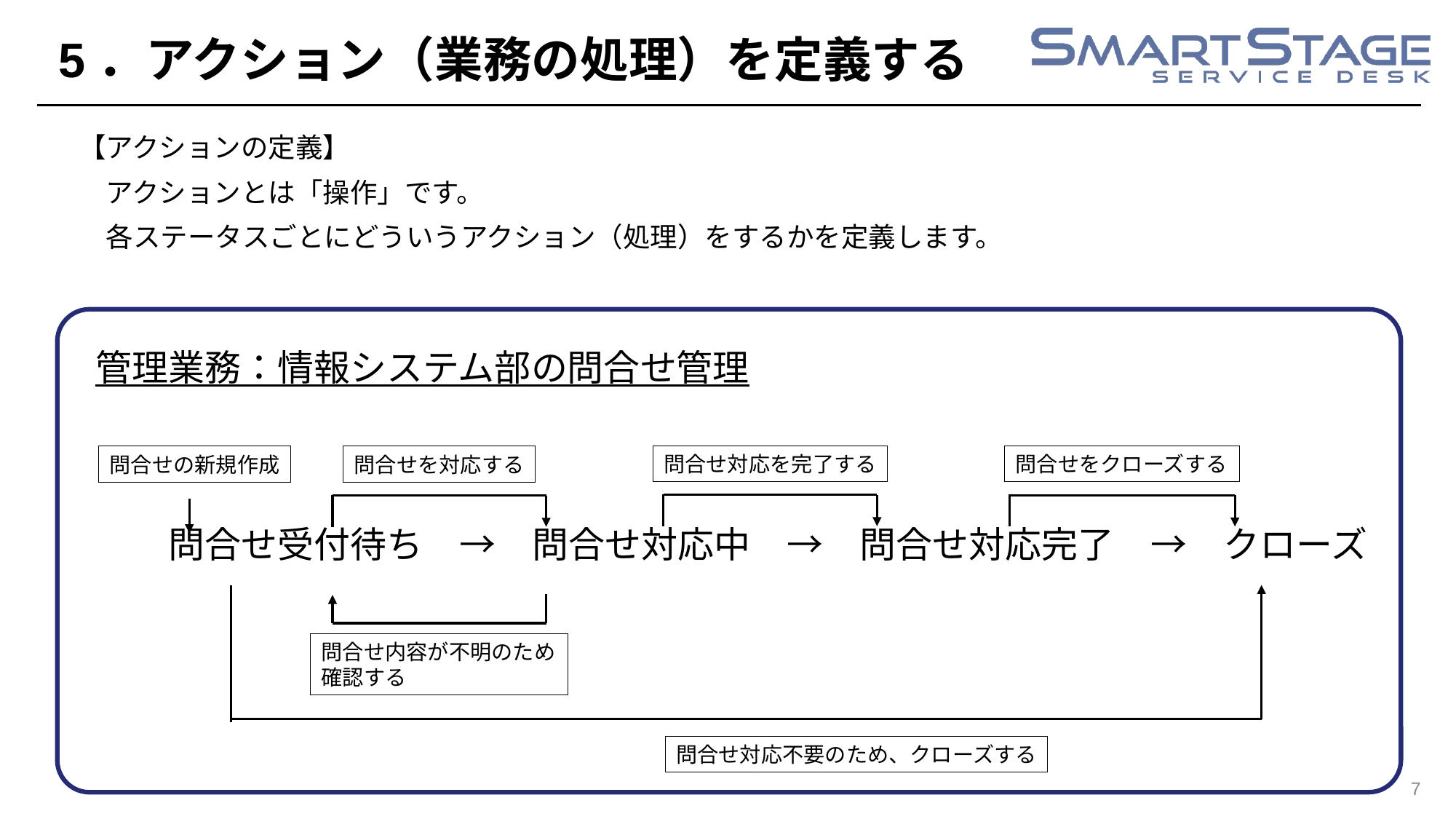

# 5．アクション（業務の処理）を定義する
【アクションの定義】
　アクションとは「操作」です。
　各ステータスごとにどういうアクション（処理）をするかを定義します。

管理業務：情報システム部の問合せ管理

　　問合せ受付待ち　→　問合せ対応中　→　問合せ対応完了　→　クローズ
問合せ対応を完了する
問合せをクローズする
問合せの新規作成
問合せを対応する
問合せ内容が不明のため
確認する
問合せ対応不要のため、クローズする
7